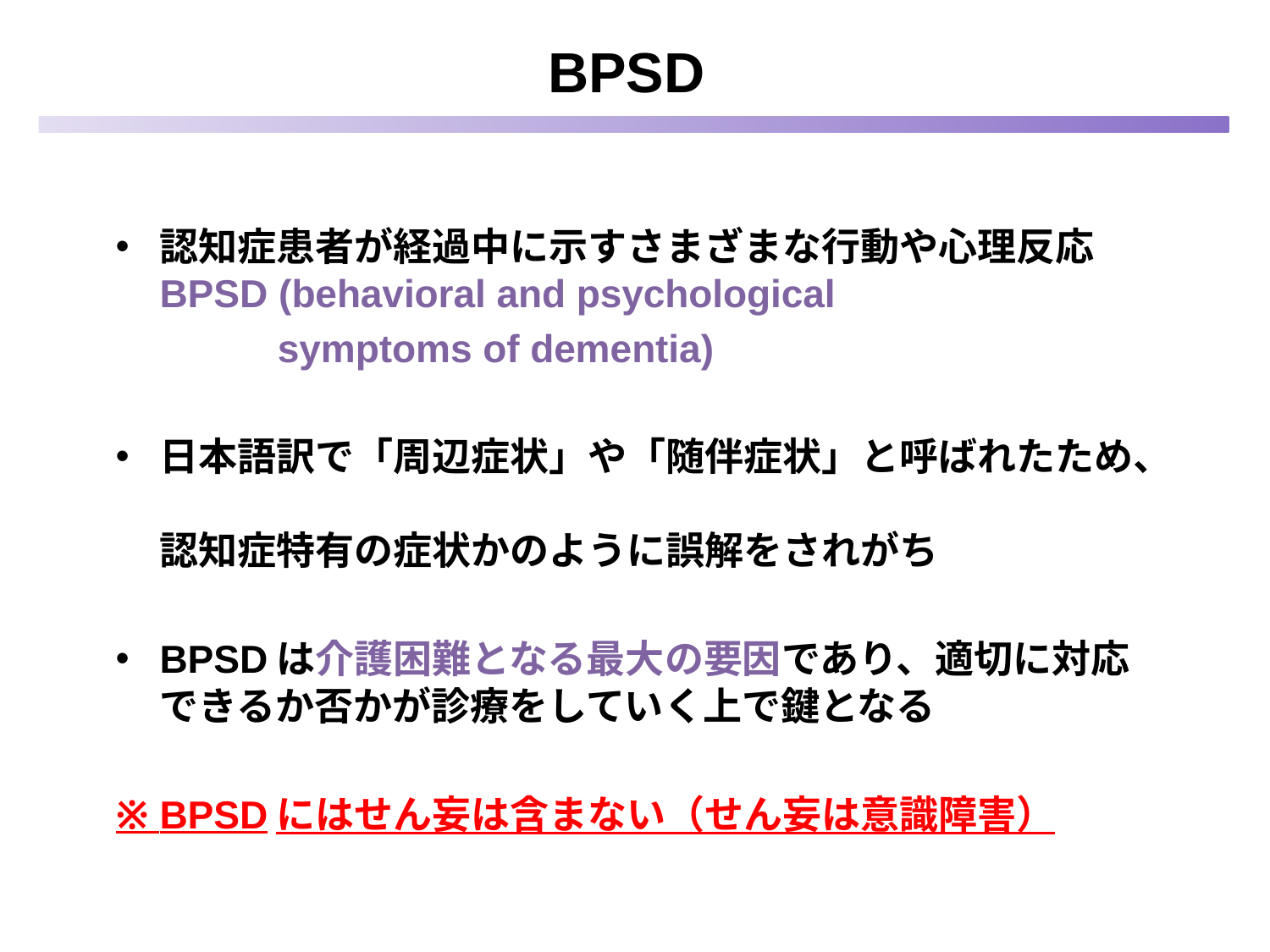

# BPSD

認知症患者が経過中に示すさまざまな行動や心理反応
BPSD (behavioral and psychological
               symptoms of dementia)

日本語訳で「周辺症状」や「随伴症状」と呼ばれたため、
認知症特有の症状かのように誤解をされがち

BPSDは介護困難となる最大の要因であり、適切に対応できるか否かが診療をしていく上で鍵となる

※ BPSDにはせん妄は含まない（せん妄は意識障害）